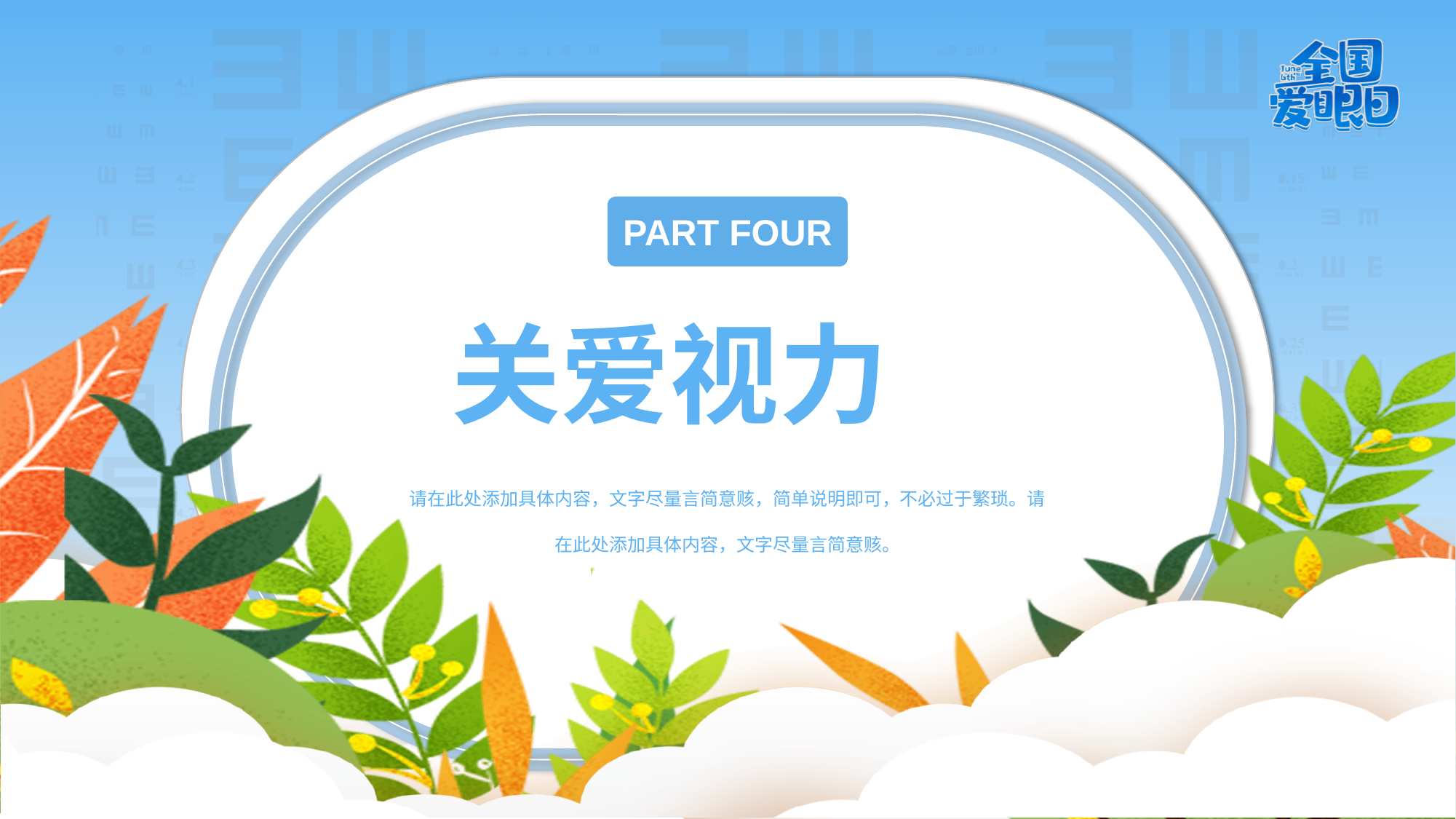

PART FOUR
关爱视力
请在此处添加具体内容，文字尽量言简意赅，简单说明即可，不必过于繁琐。请在此处添加具体内容，文字尽量言简意赅。